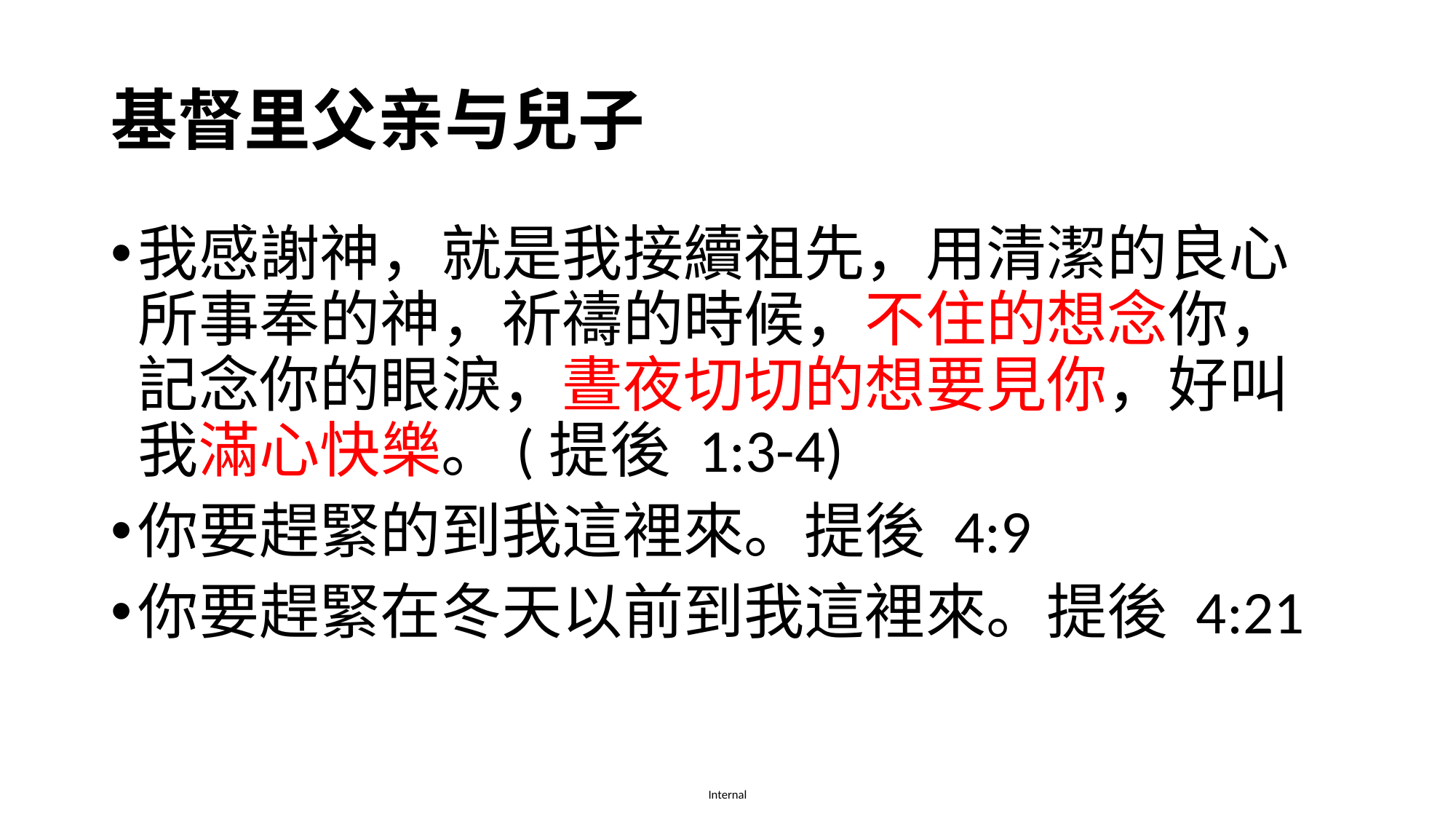

# 基督里父亲与兒子
我感謝神，就是我接續祖先，用清潔的良心所事奉的神，祈禱的時候，不住的想念你，記念你的眼淚，晝夜切切的想要見你，好叫我滿心快樂。(提後 1:3-4)
你要趕緊的到我這裡來。提後 4:9
你要趕緊在冬天以前到我這裡來。提後 4:21